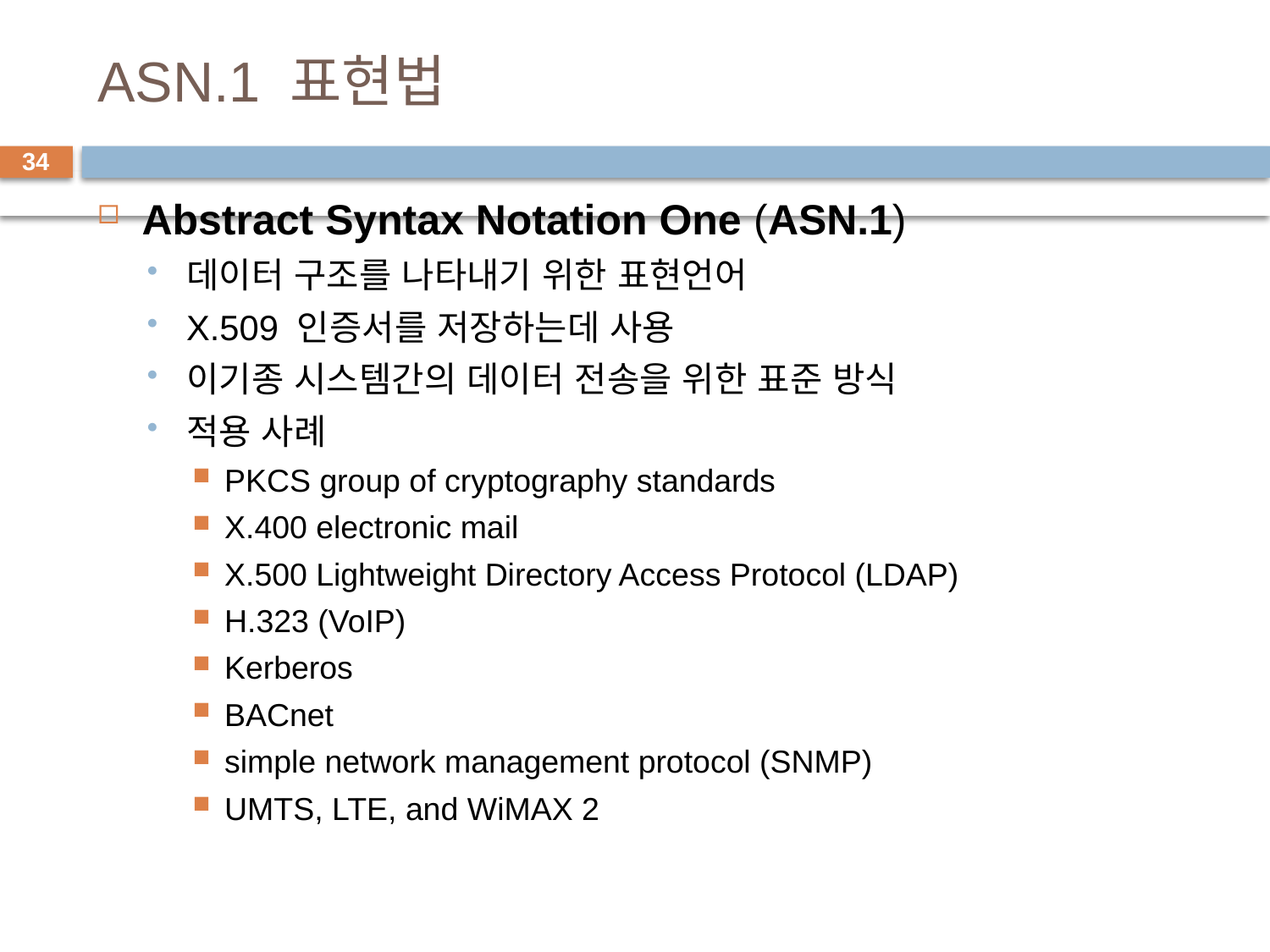

# ASN.1 표현법
34
Abstract Syntax Notation One (ASN.1)
데이터 구조를 나타내기 위한 표현언어
X.509 인증서를 저장하는데 사용
이기종 시스템간의 데이터 전송을 위한 표준 방식
적용 사례
PKCS group of cryptography standards
X.400 electronic mail
X.500 Lightweight Directory Access Protocol (LDAP)
H.323 (VoIP)
Kerberos
BACnet
simple network management protocol (SNMP)
UMTS, LTE, and WiMAX 2